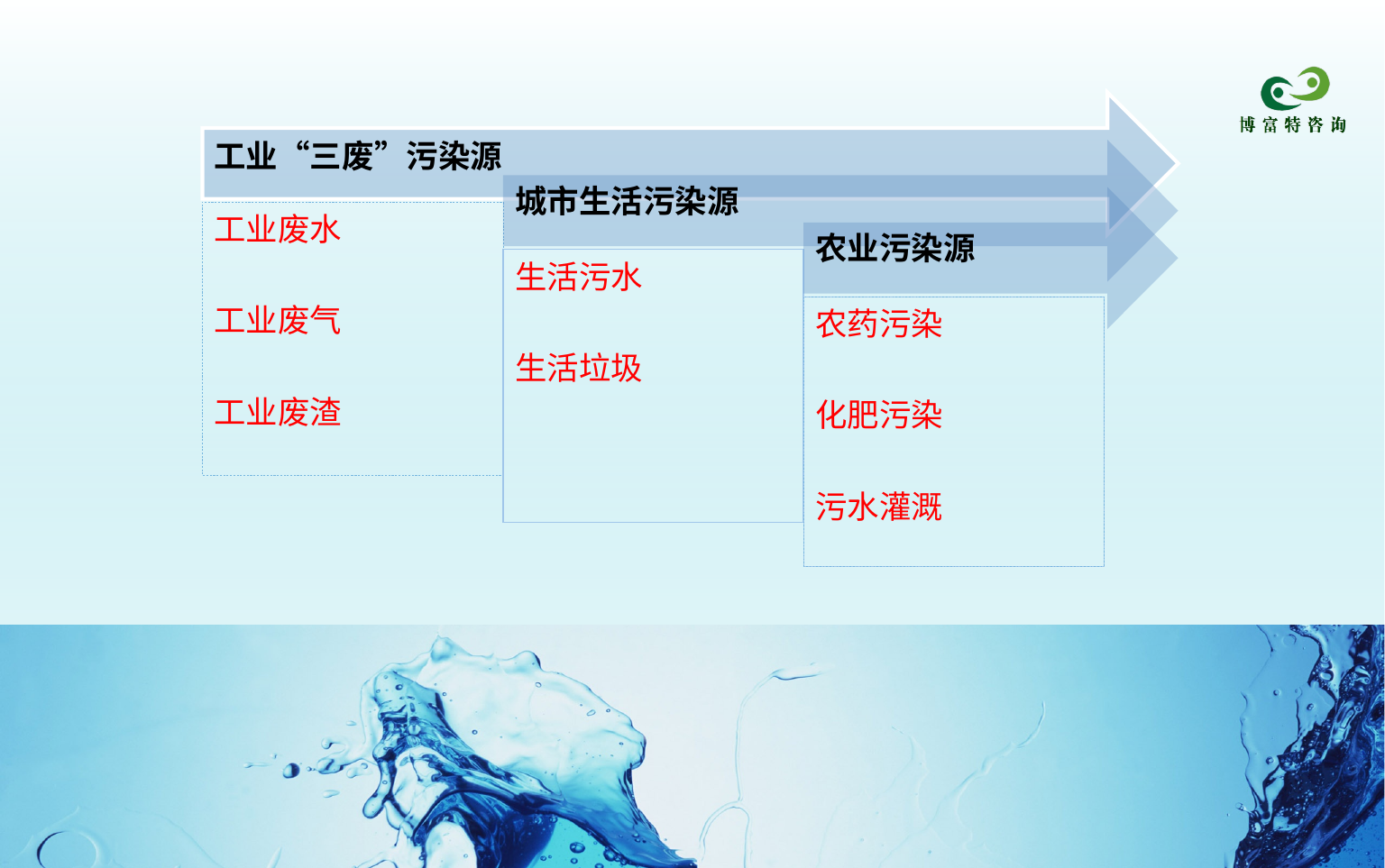

工业“三废”污染源

城市生活污染源

工业废水

工业废气

工业废渣
农业污染源

生活污水

生活垃圾

农药污染

化肥污染

污水灌溉